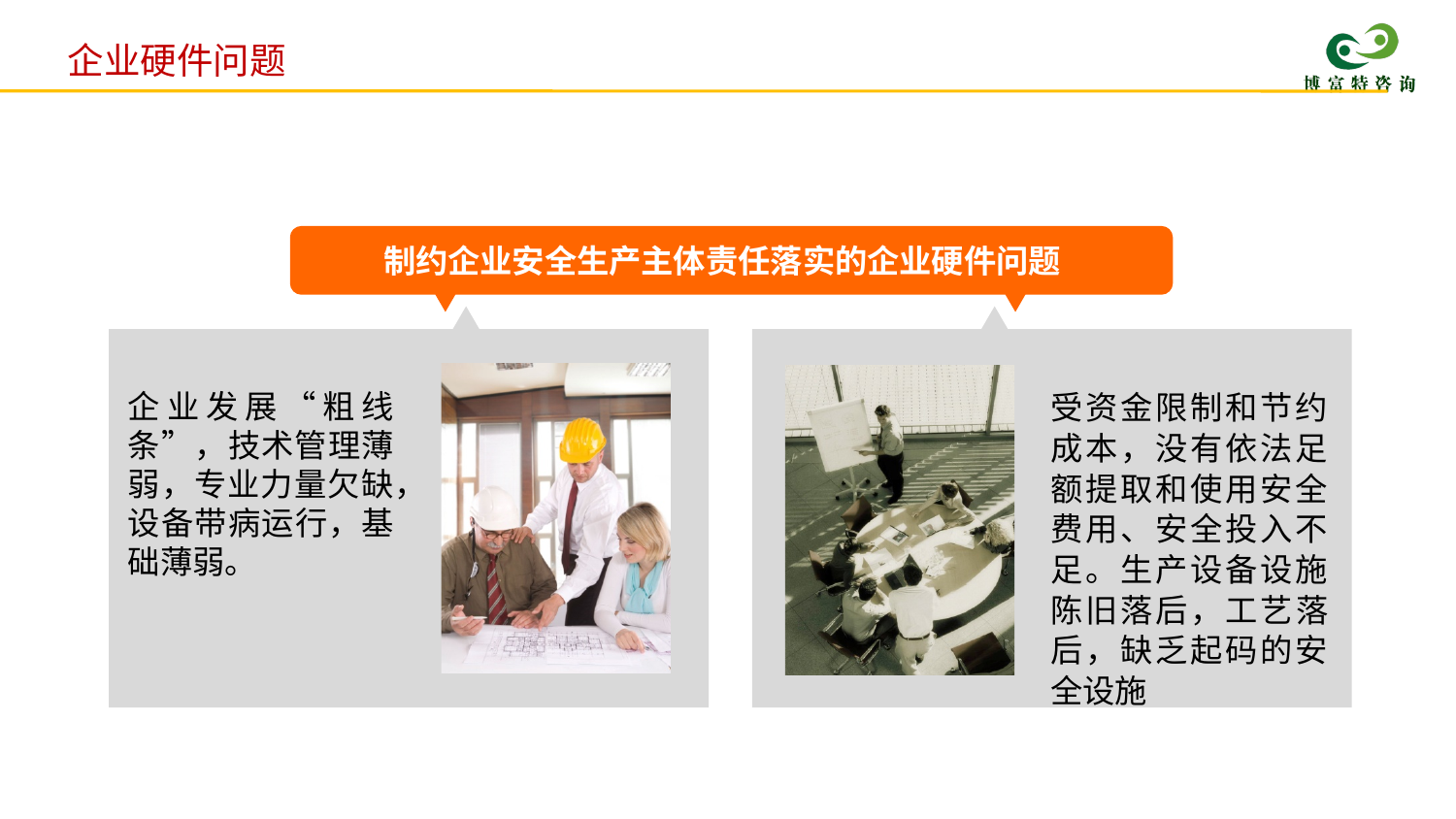

企业硬件问题

制约企业安全生产主体责任落实的企业硬件问题

企业发展“粗线条”，技术管理薄弱，专业力量欠缺，设备带病运行，基础薄弱。

受资金限制和节约成本，没有依法足额提取和使用安全费用、安全投入不足。生产设备设施陈旧落后，工艺落后，缺乏起码的安全设施